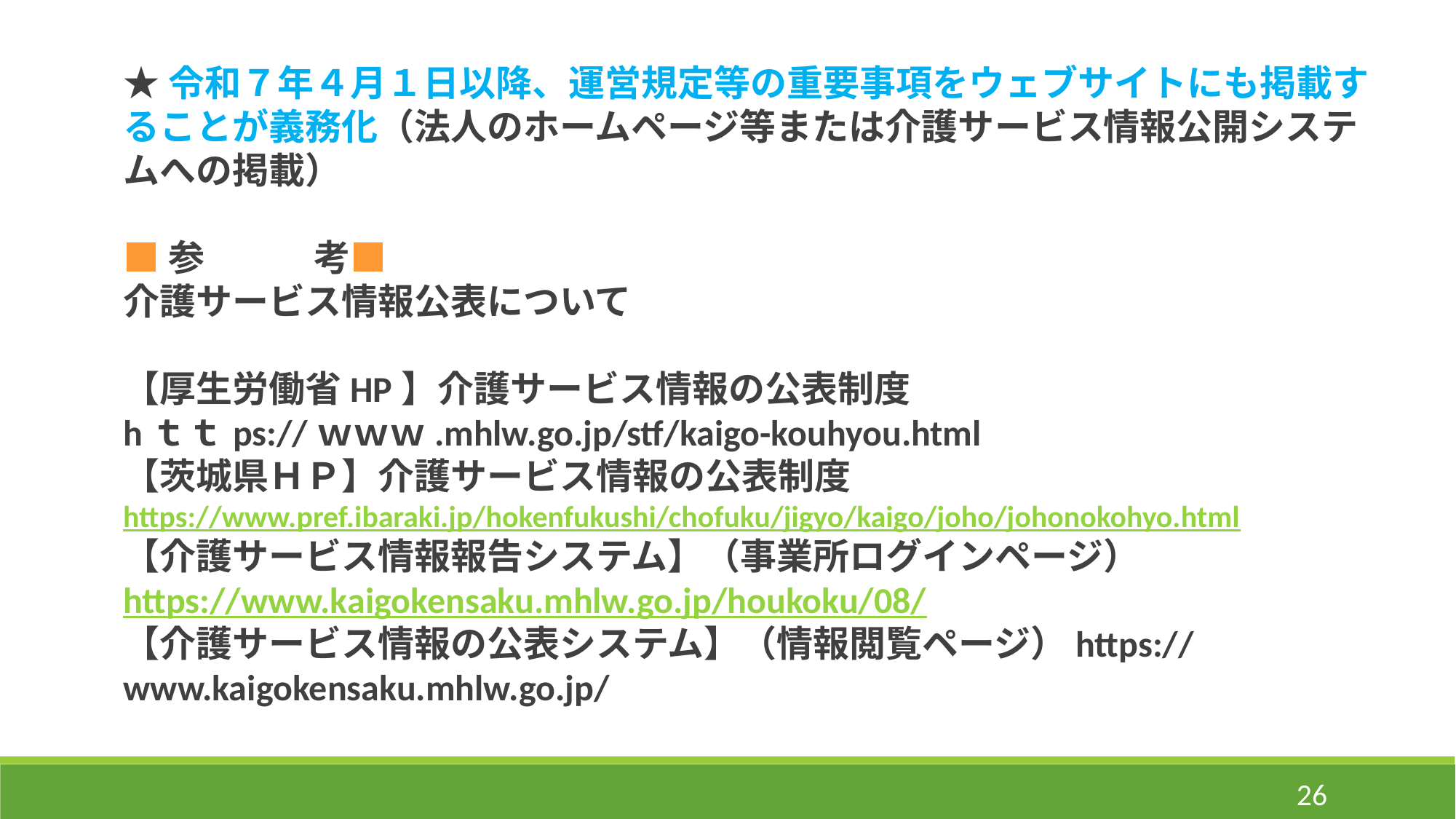

★令和７年４月１日以降、運営規定等の重要事項をウェブサイトにも掲載することが義務化（法人のホームページ等または介護サービス情報公開システムへの掲載）

■参　　　考■
介護サービス情報公表について

【厚生労働省HP】介護サービス情報の公表制度
hｔｔps://ｗｗｗ.mhlw.go.jp/stf/kaigo-kouhyou.html
【茨城県ＨＰ】介護サービス情報の公表制度
https://www.pref.ibaraki.jp/hokenfukushi/chofuku/jigyo/kaigo/joho/johonokohyo.html
【介護サービス情報報告システム】（事業所ログインページ）
https://www.kaigokensaku.mhlw.go.jp/houkoku/08/
【介護サービス情報の公表システム】（情報閲覧ページ）https://www.kaigokensaku.mhlw.go.jp/

26